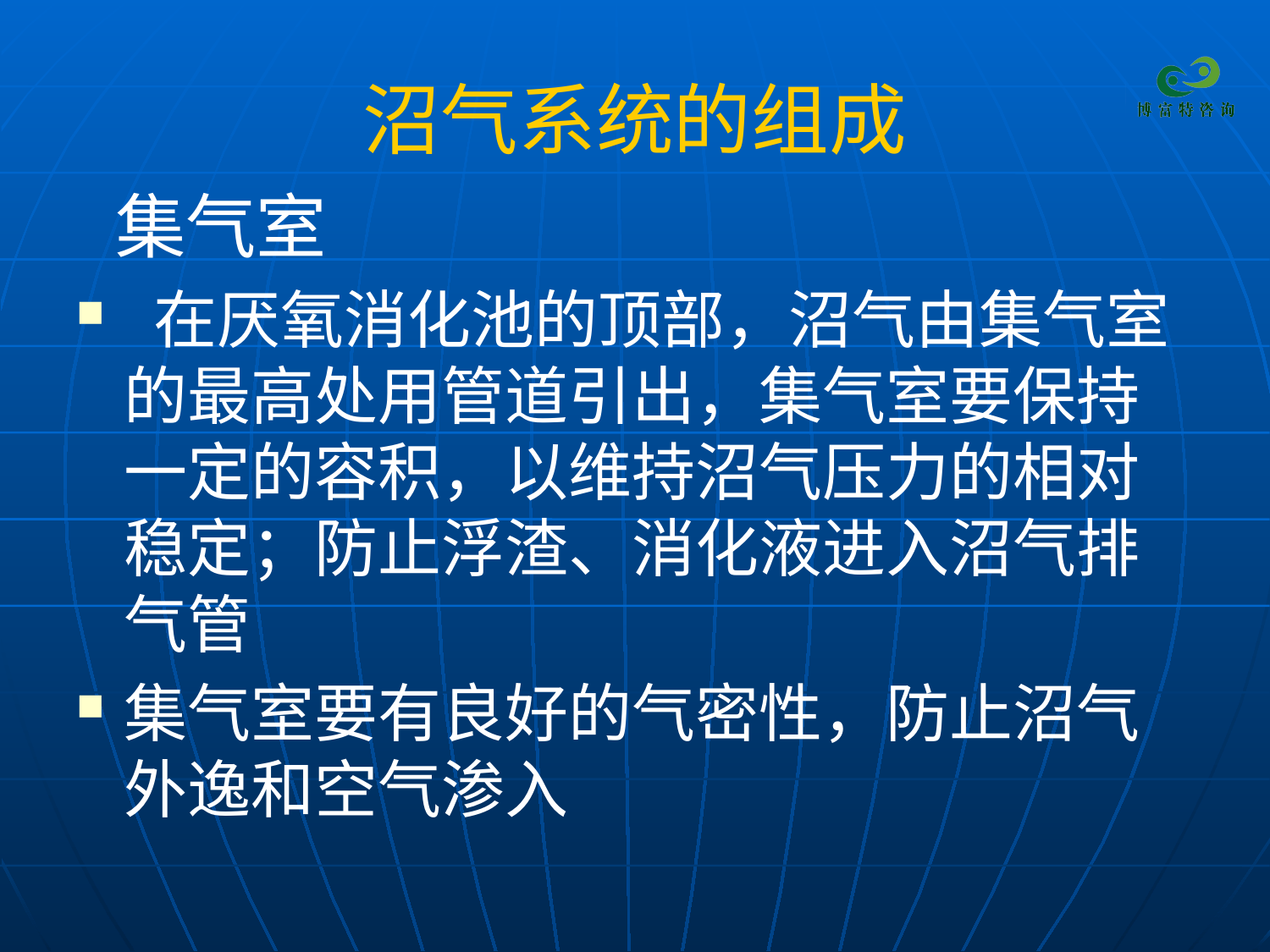

# 沼气系统的组成
  集气室
 在厌氧消化池的顶部，沼气由集气室的最高处用管道引出，集气室要保持一定的容积，以维持沼气压力的相对稳定；防止浮渣、消化液进入沼气排气管
集气室要有良好的气密性，防止沼气外逸和空气渗入